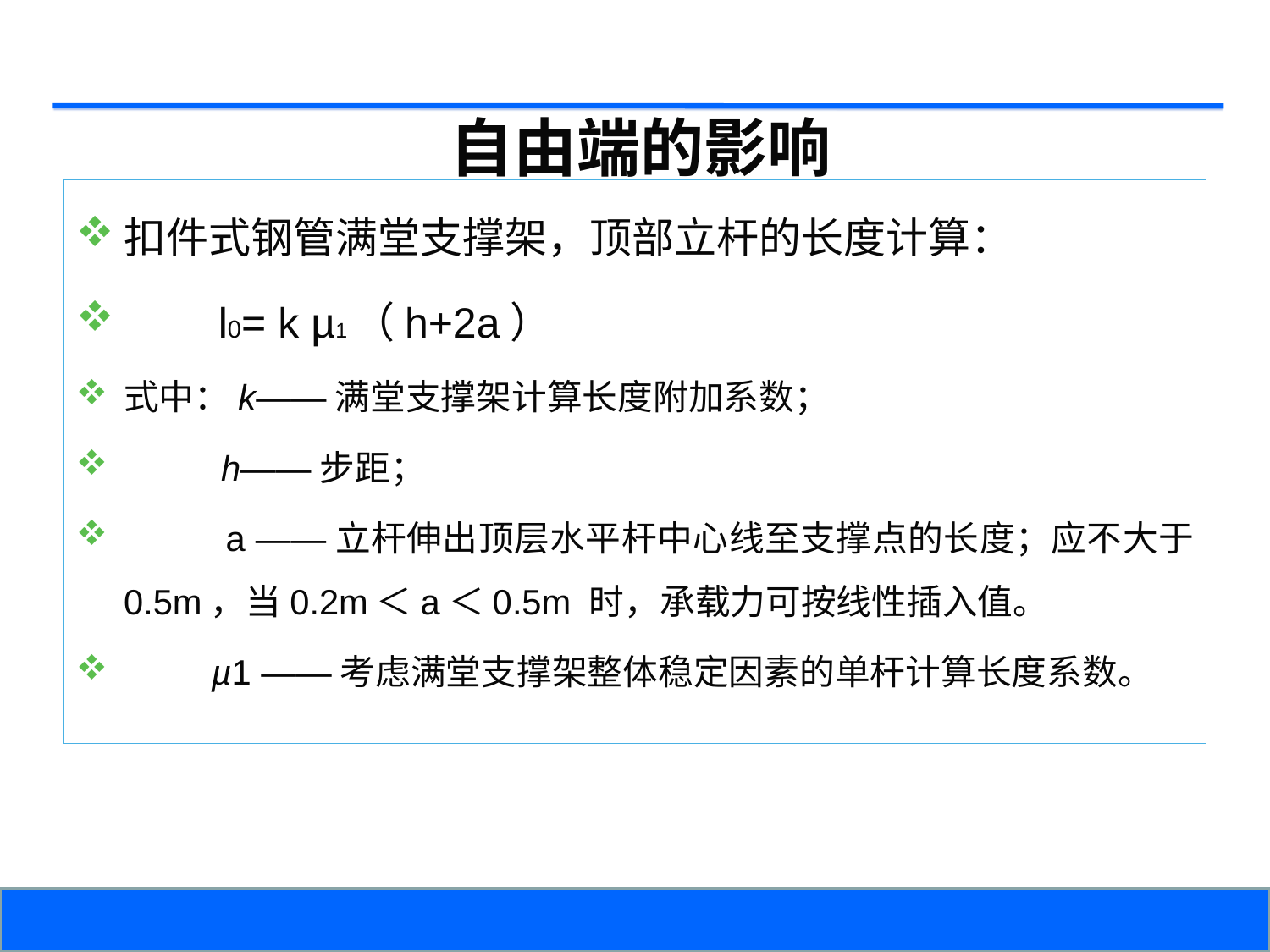

自由端的影响
扣件式钢管满堂支撑架，顶部立杆的长度计算：
        l0= k µ1（h+2a）
式中：k——满堂支撑架计算长度附加系数；
          h——步距；
          a ——立杆伸出顶层水平杆中心线至支撑点的长度；应不大于 0.5m，当0.2m＜a＜0.5m 时，承载力可按线性插入值。
         µ1 ——考虑满堂支撑架整体稳定因素的单杆计算长度系数。